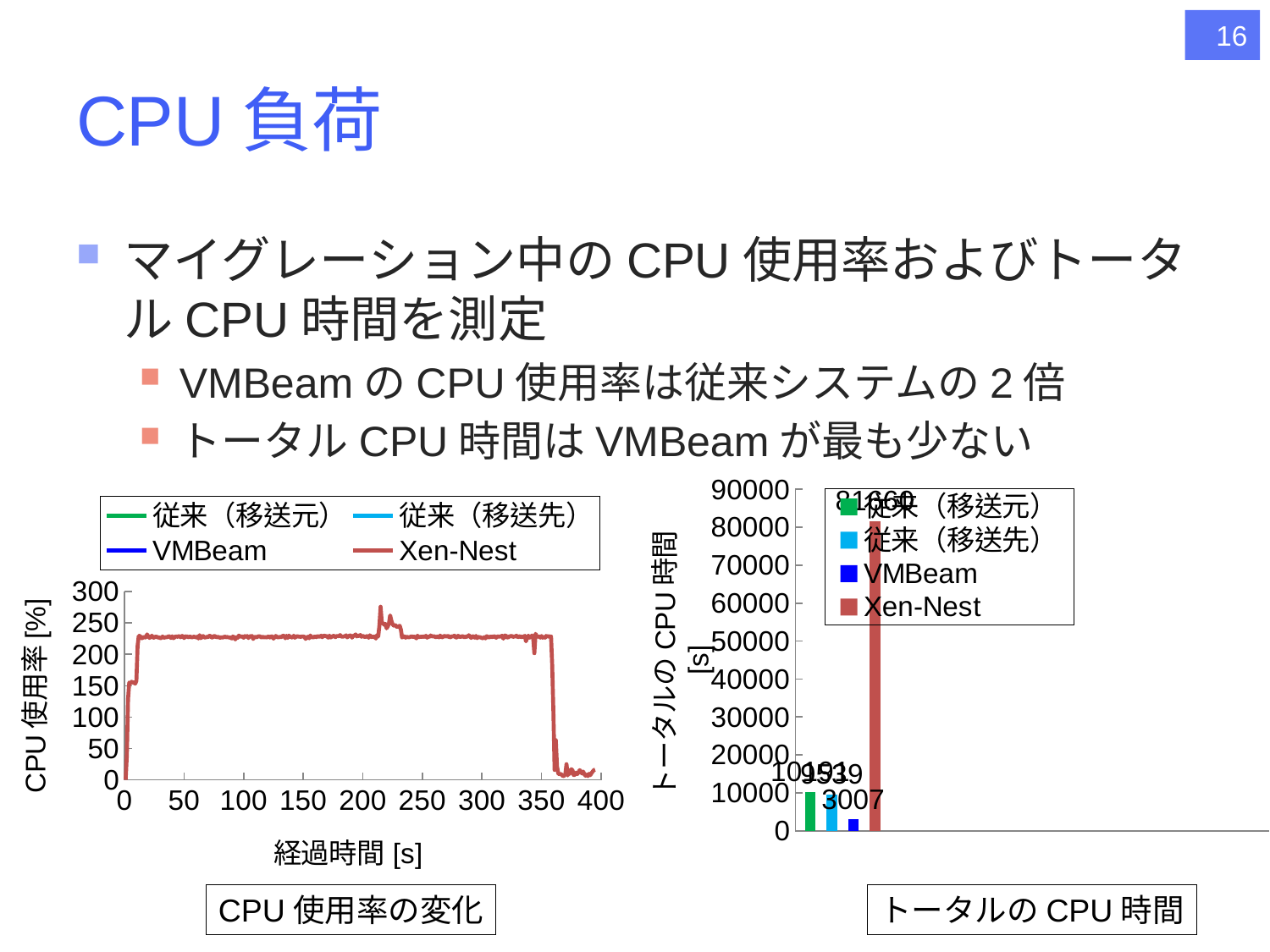

16
# CPU負荷
マイグレーション中のCPU使用率およびトータルCPU時間を測定
VMBeamのCPU使用率は従来システムの2倍
トータルCPU時間はVMBeamが最も少ない

[unsupported chart]

### Chart

| Category | 従来（移送元） | 従来（移送先） | VMBeam | Xen-Nest |
|---|---|---|---|---|
CPU使用率の変化
トータルのCPU時間